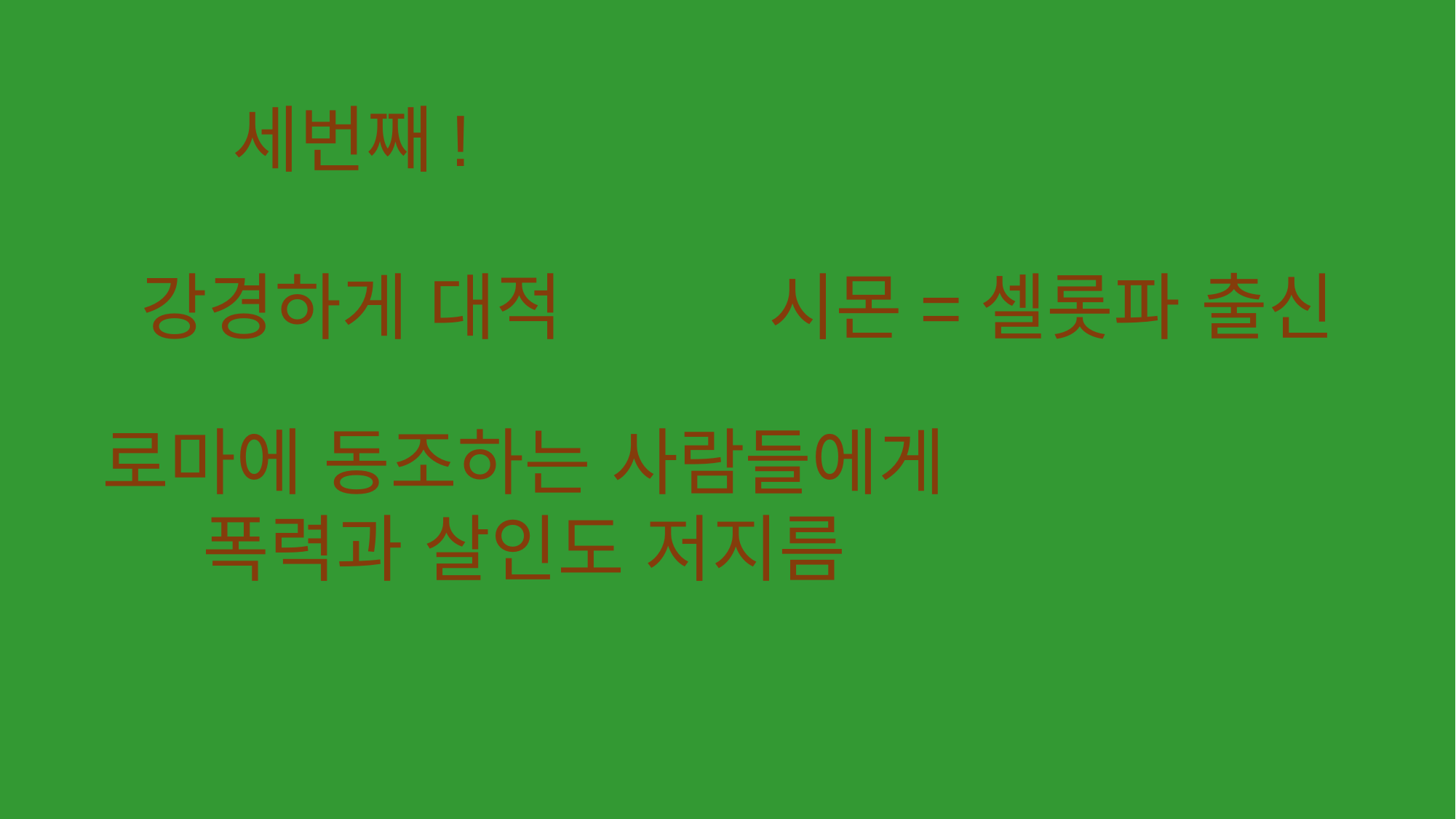

세번째!
강경하게 대적
시몬=셀롯파 출신
로마에 동조하는 사람들에게 폭력과 살인도 저지름